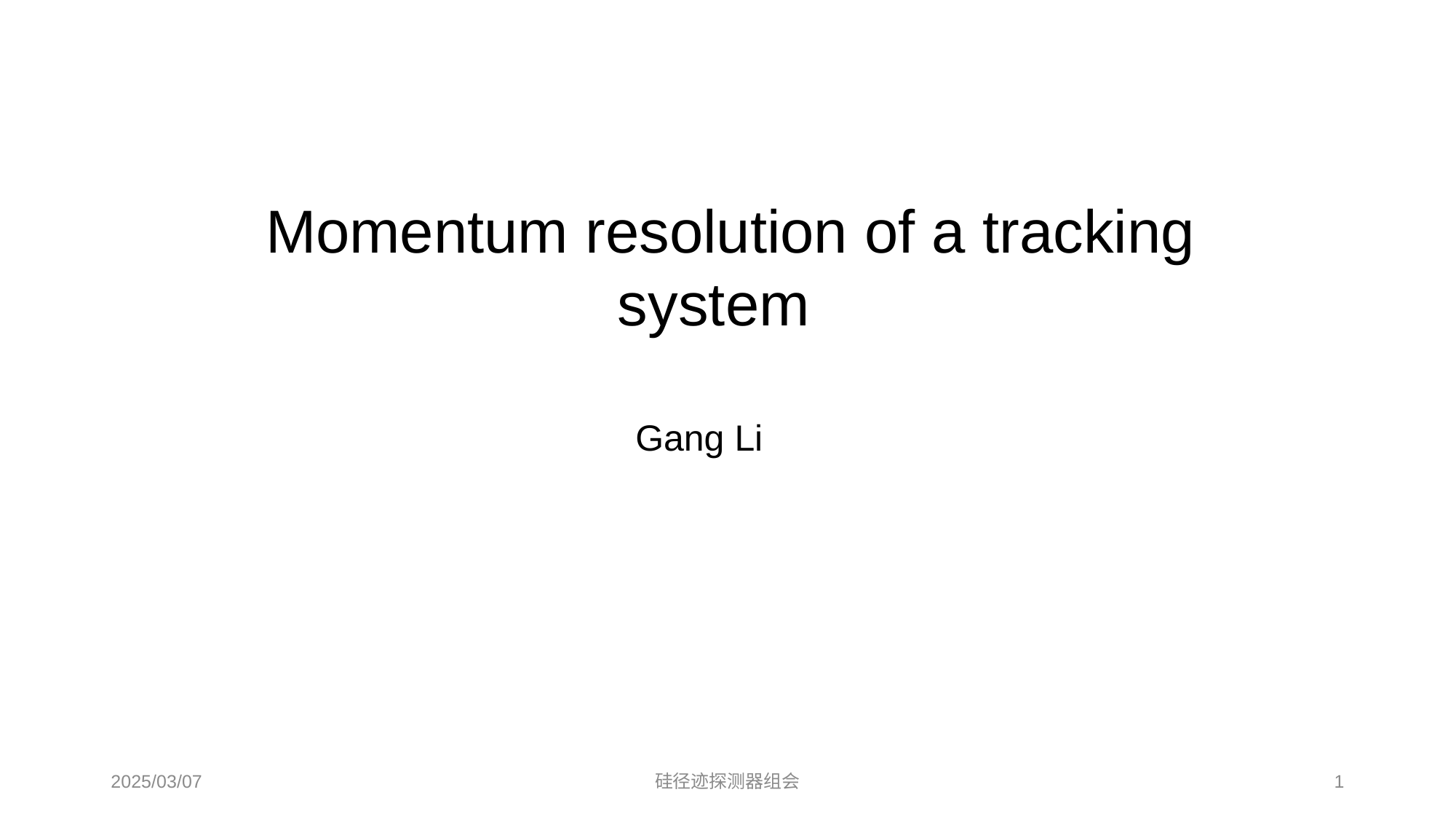

Momentum resolution of a tracking system
Gang Li
2025/03/07
硅径迹探测器组会
1